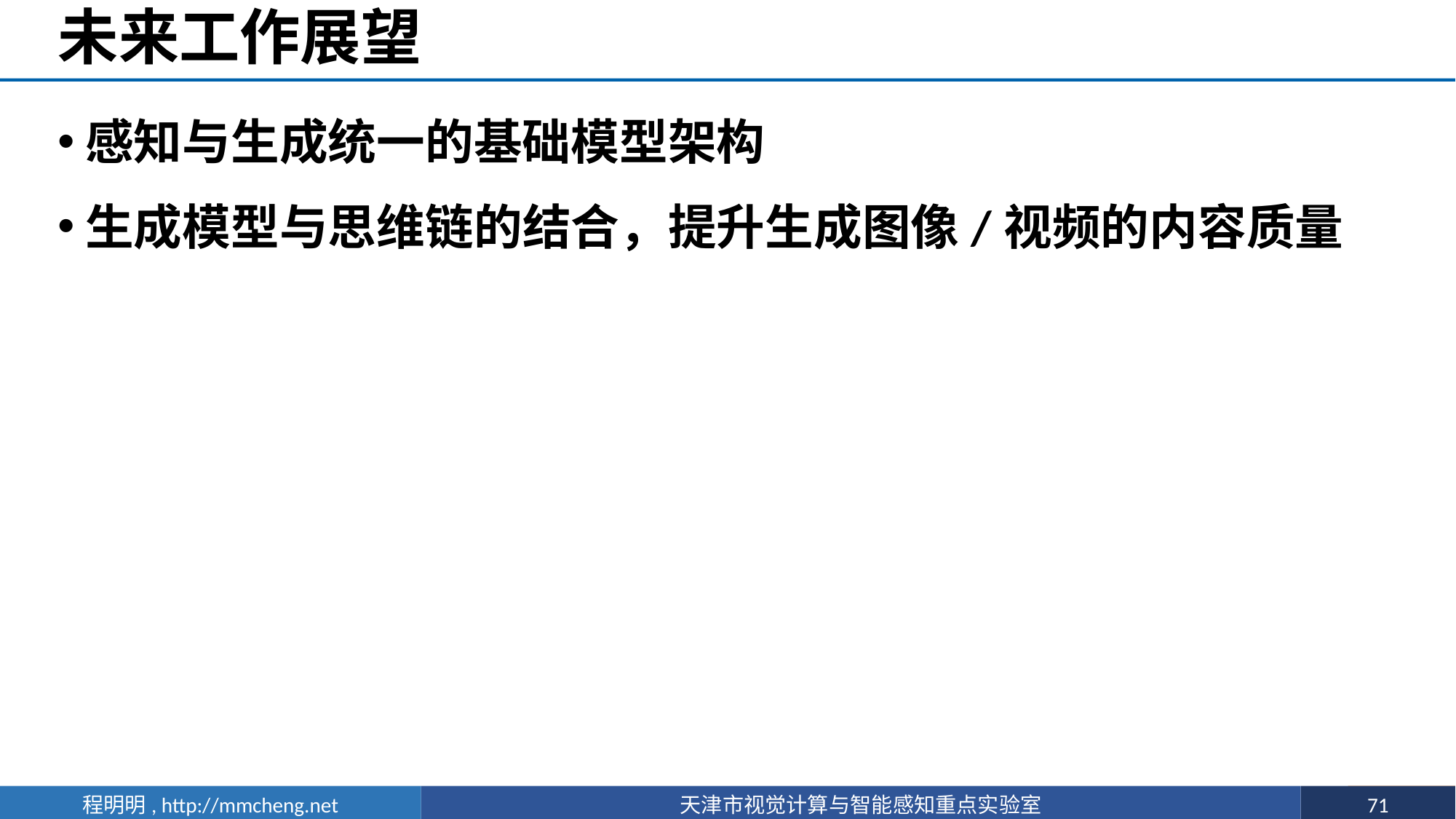

# 未来工作展望
感知与生成统一的基础模型架构
生成模型与思维链的结合，提升生成图像/视频的内容质量